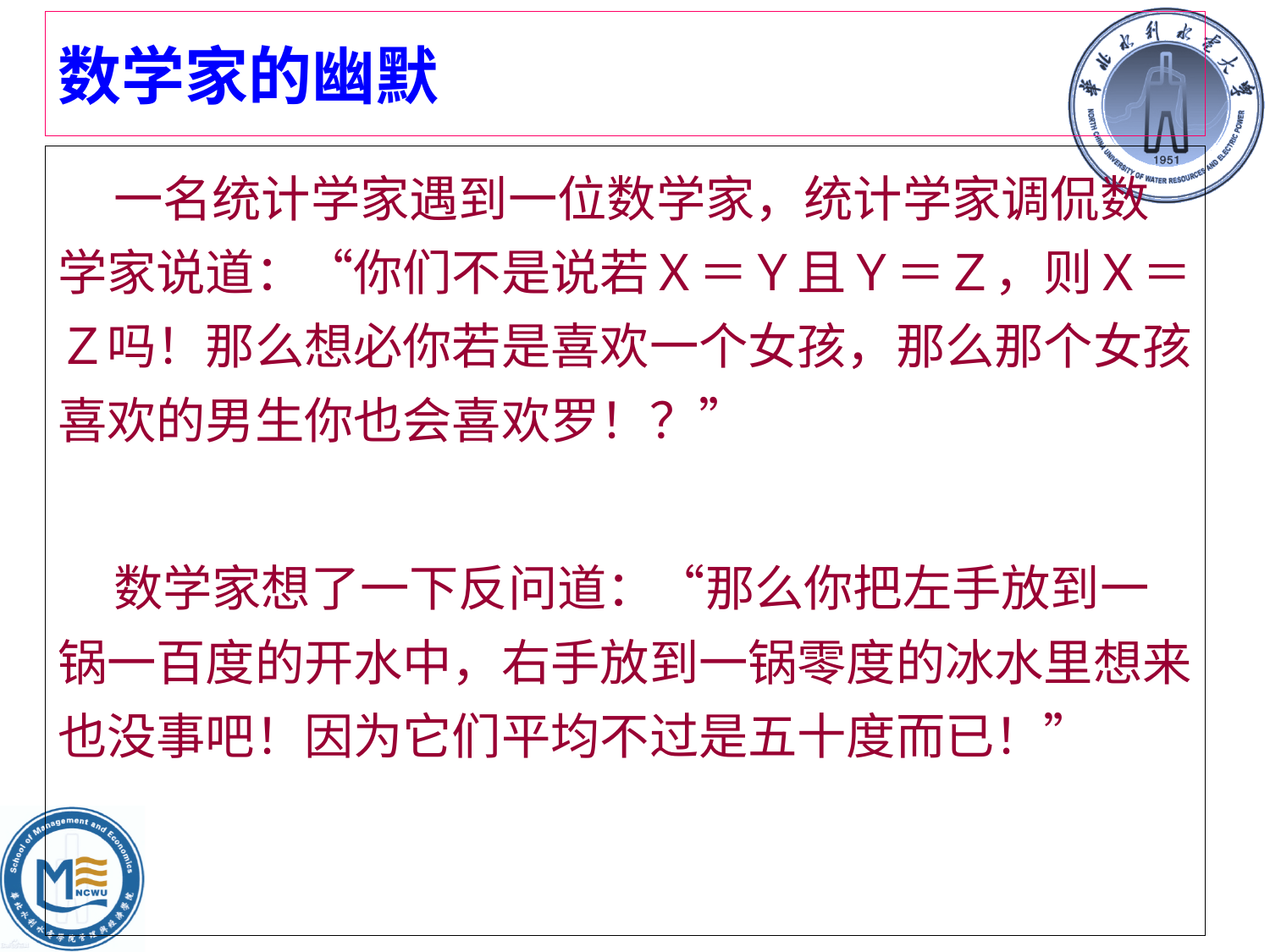

# 数学家的幽默
    一名统计学家遇到一位数学家，统计学家调侃数学家说道：“你们不是说若Ｘ＝Ｙ且Ｙ＝Ｚ，则Ｘ＝Ｚ吗！那么想必你若是喜欢一个女孩，那么那个女孩喜欢的男生你也会喜欢罗！？”

    数学家想了一下反问道：“那么你把左手放到一锅一百度的开水中，右手放到一锅零度的冰水里想来也没事吧！因为它们平均不过是五十度而已！”